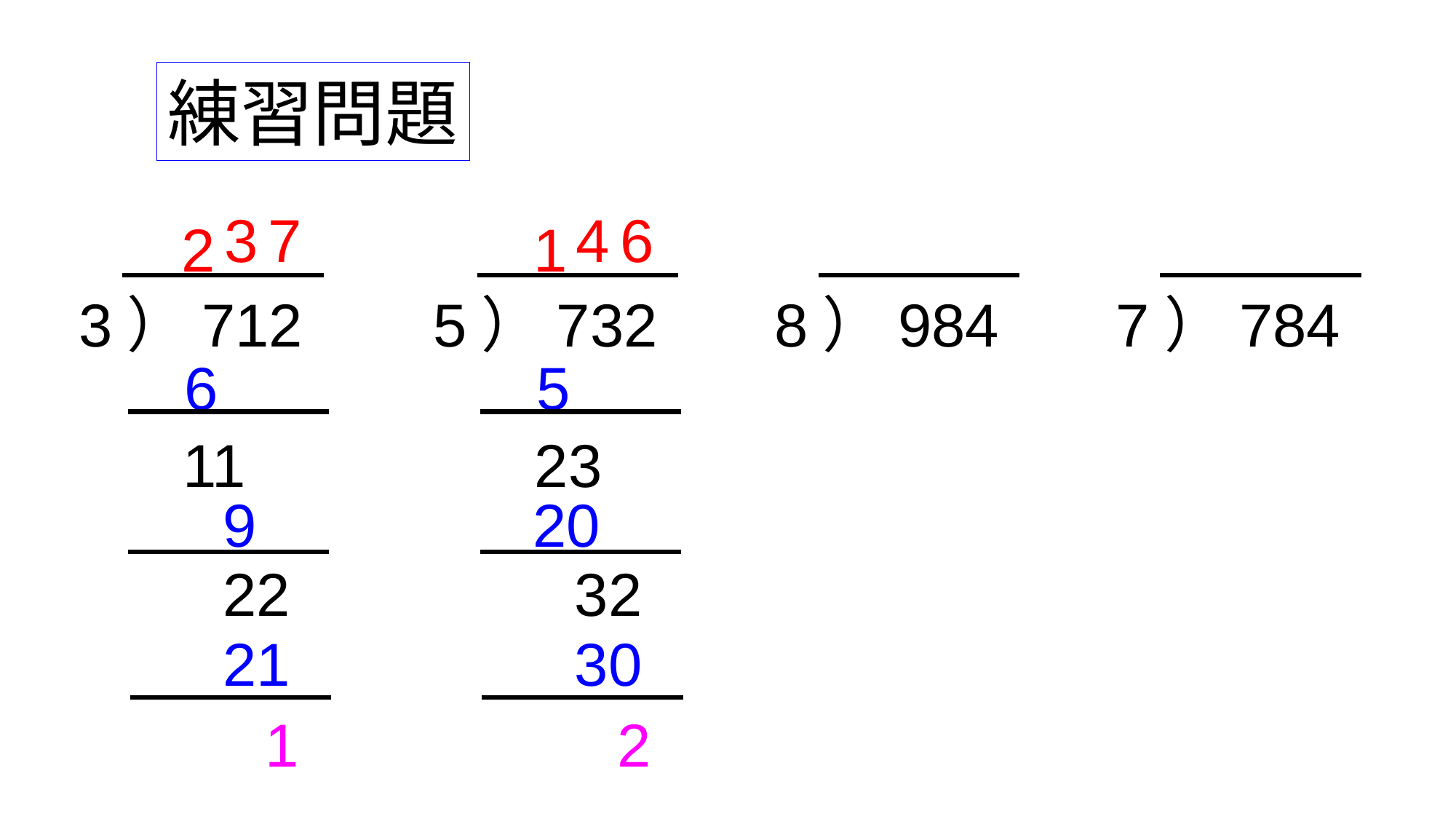

練習問題
2
1
3
7
4
6
3）712
5）732
8）984
7）784
6
5
11
23
9
20
22
32
21
30
1
2